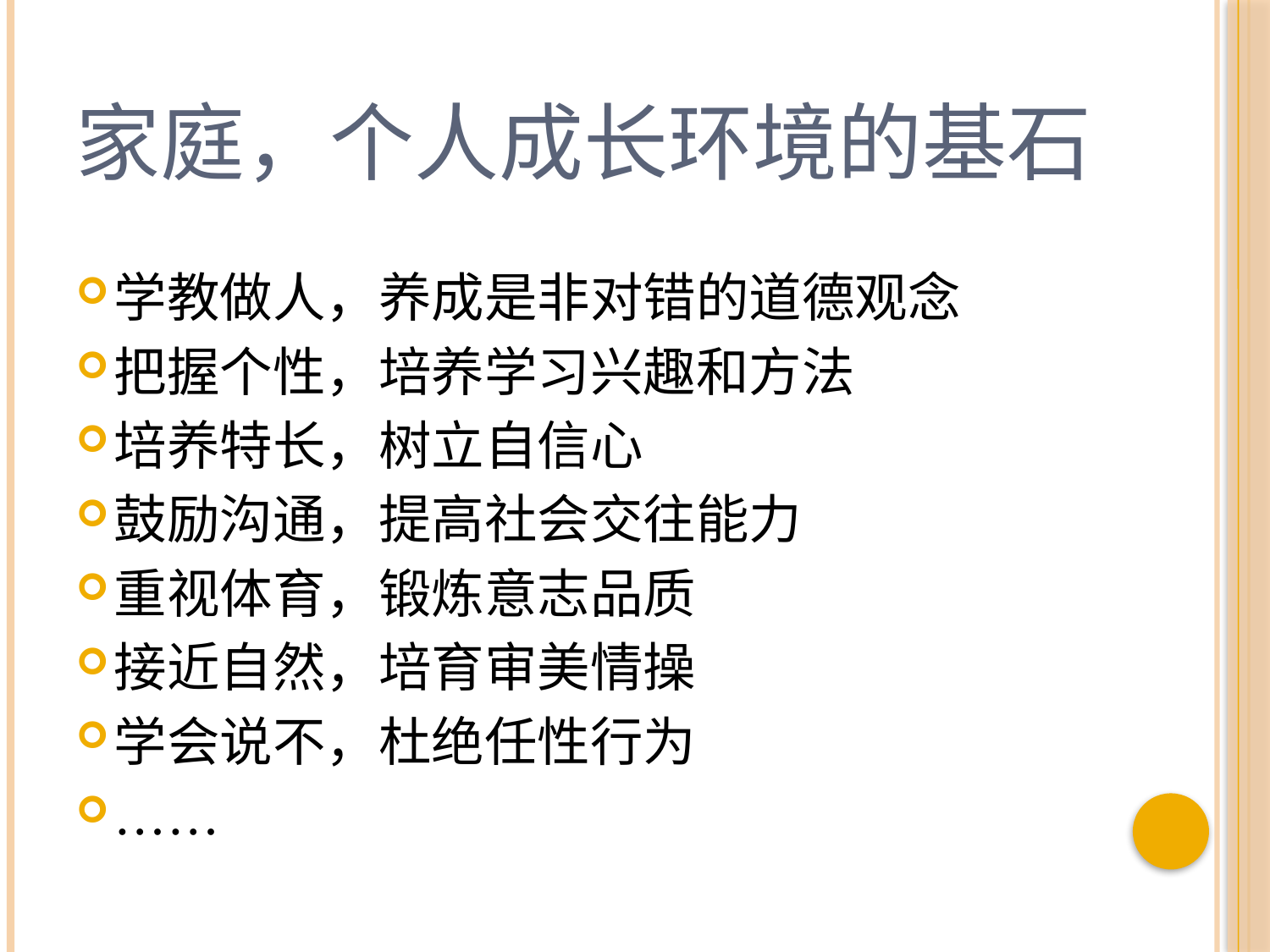

# 家庭，个人成长环境的基石
学教做人，养成是非对错的道德观念
把握个性，培养学习兴趣和方法
培养特长，树立自信心
鼓励沟通，提高社会交往能力
重视体育，锻炼意志品质
接近自然，培育审美情操
学会说不，杜绝任性行为
……